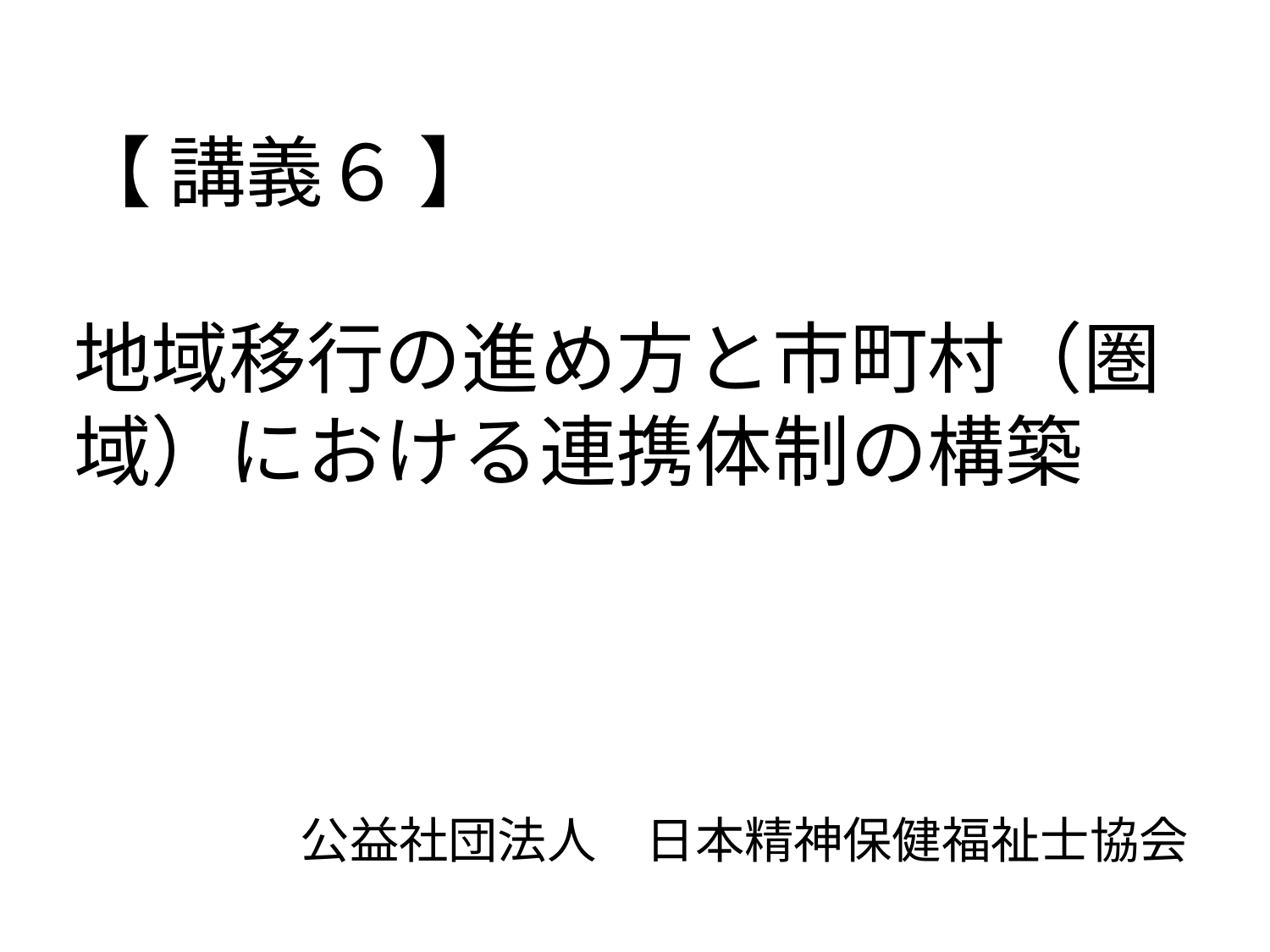

【 講義６ 】
地域移行の進め方と市町村（圏域）における連携体制の構築

公益社団法人　日本精神保健福祉士協会